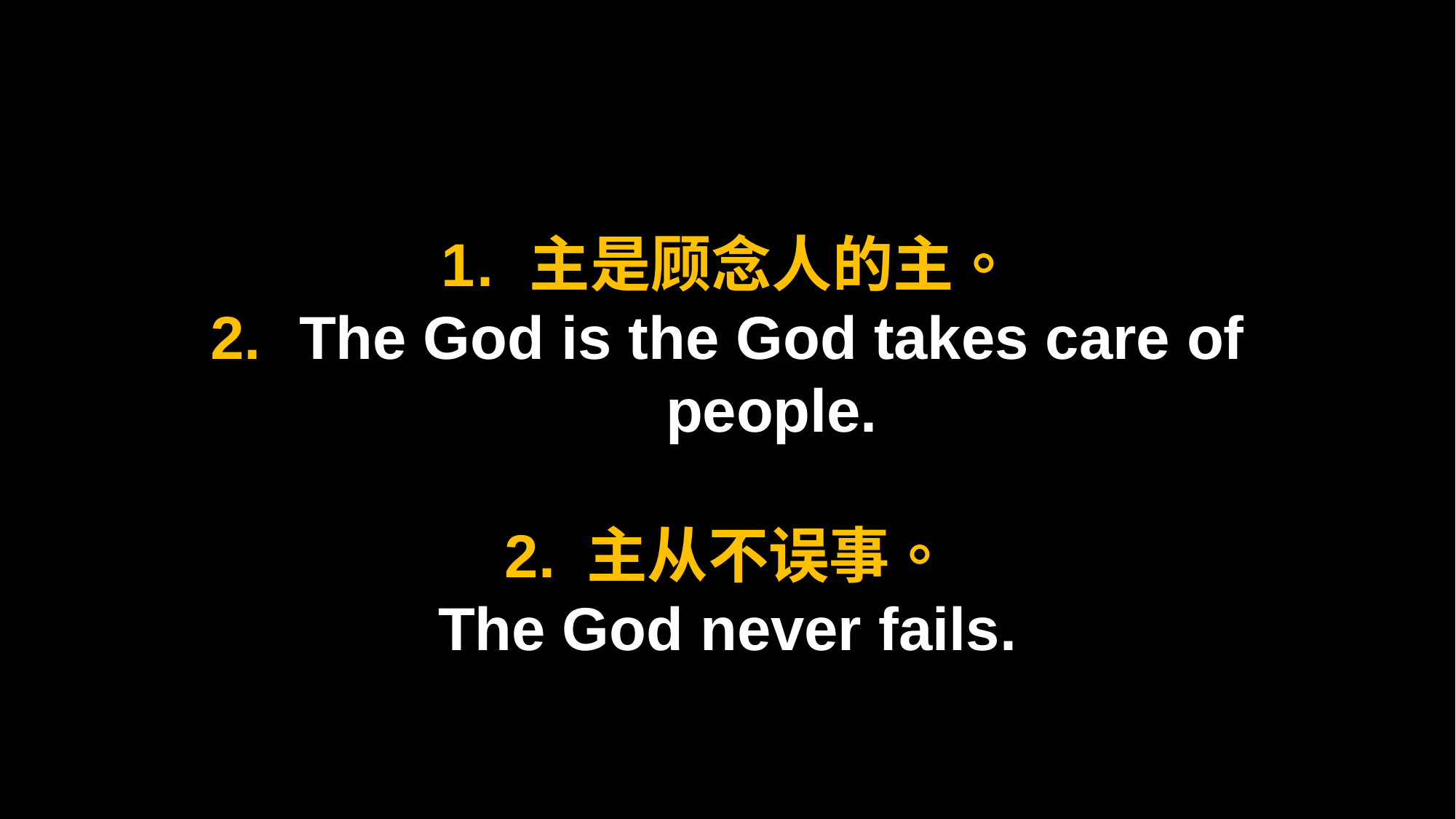

主是顾念人的主。
The God is the God takes care of people.

2. 主从不误事。
The God never fails.